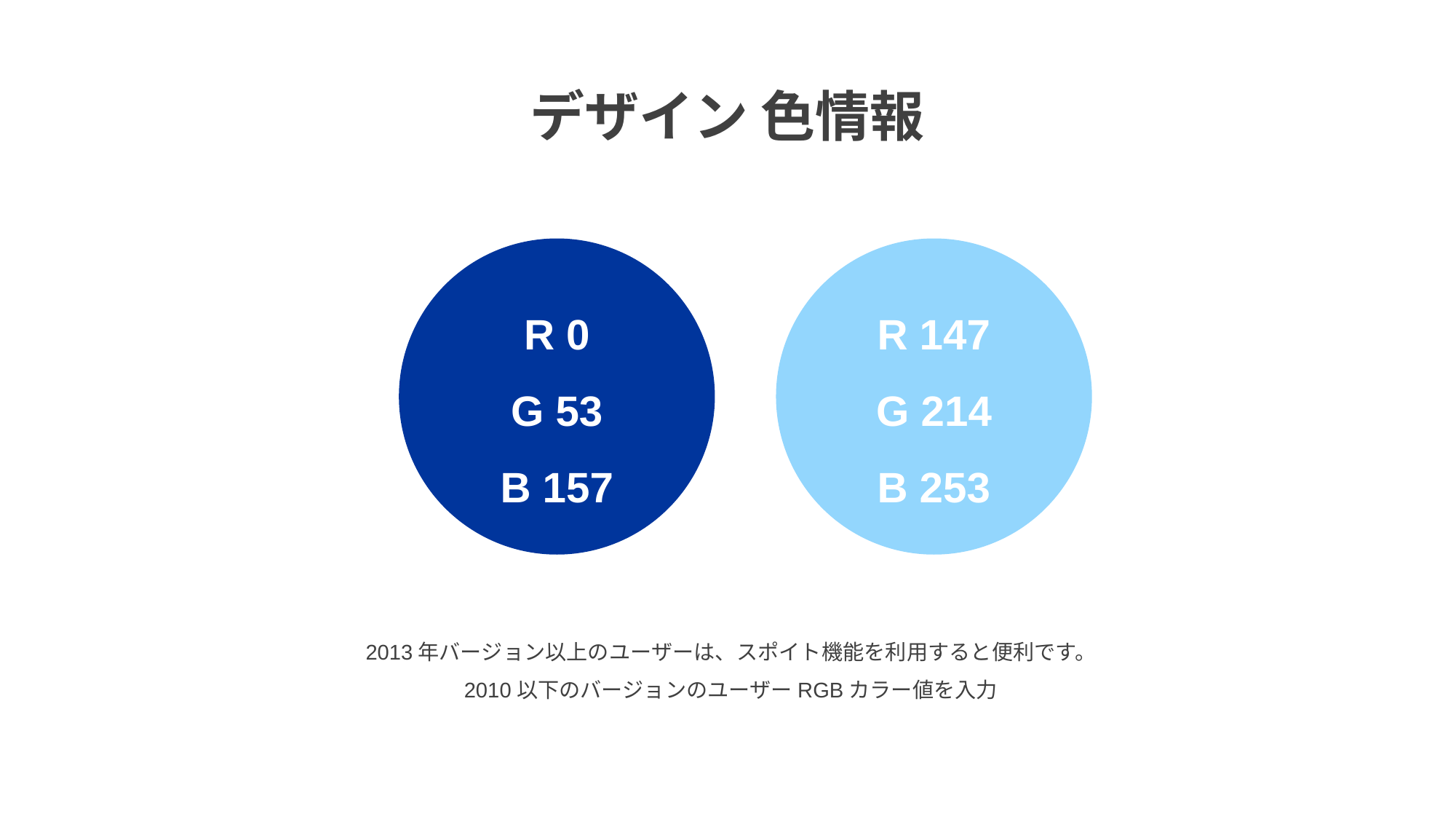

デザイン 色情報
R 0
G 53
B 157
R 147
G 214
B 253
2013年バージョン以上のユーザーは、スポイト機能を利用すると便利です。
2010以下のバージョンのユーザーRGBカラー値を入力